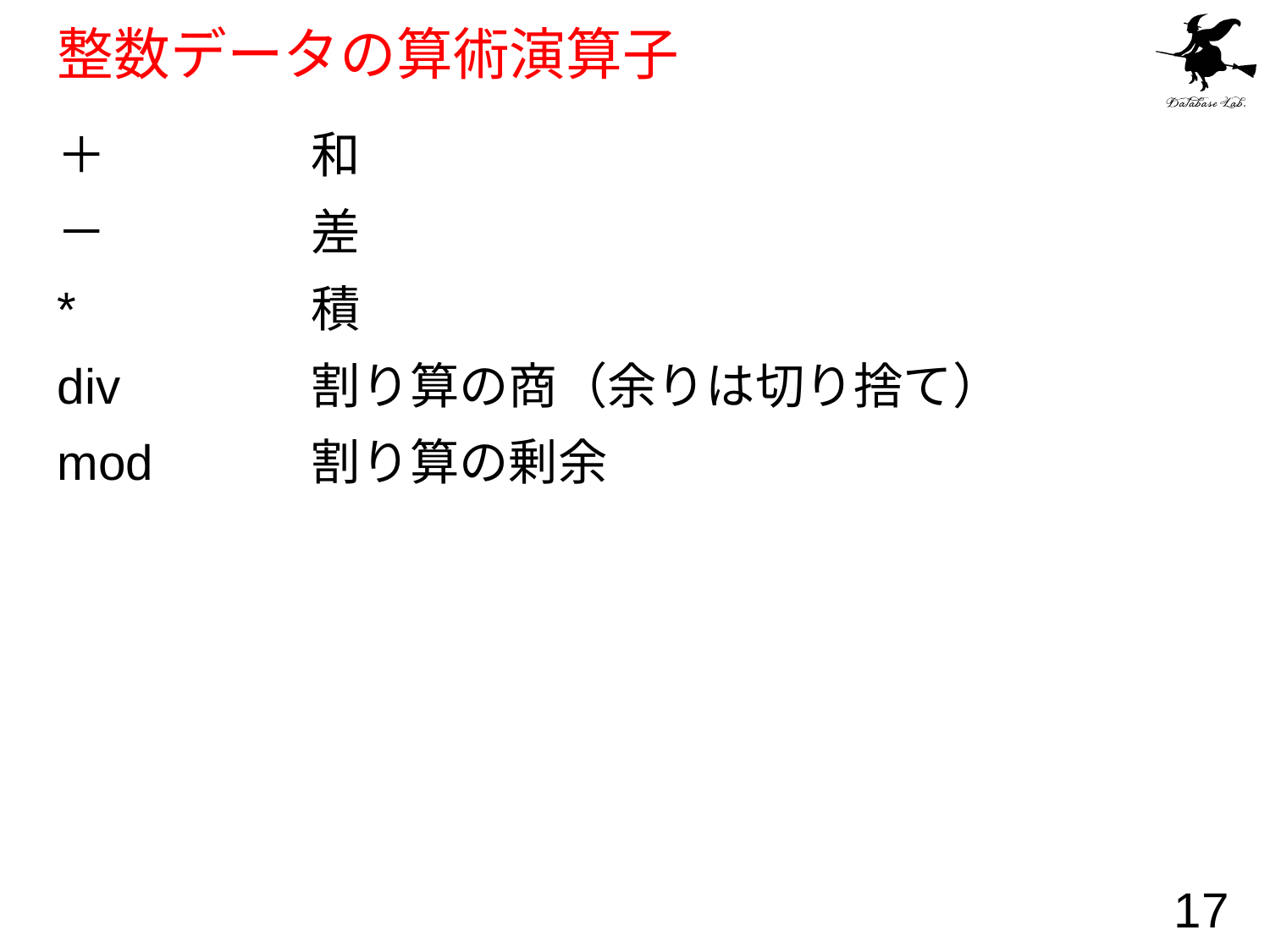

# 整数データの算術演算子
＋　　	和
－　　	差
* 　　	積
div 	　　	割り算の商（余りは切り捨て）
mod 		割り算の剰余

17